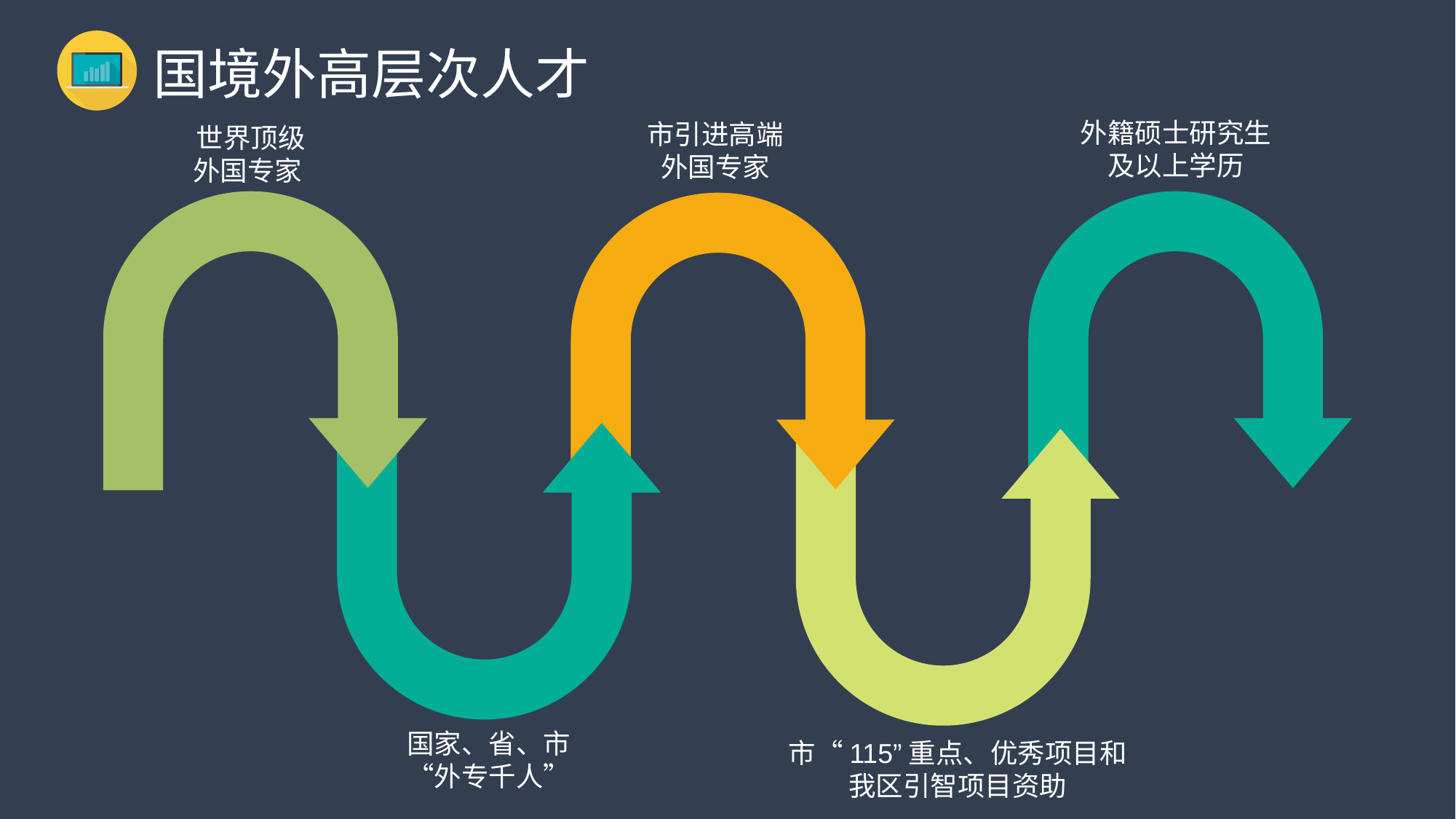

国境外高层次人才
外籍硕士研究生及以上学历
市引进高端外国专家
世界顶级外国专家

国家、省、市“外专千人”
市“115”重点、优秀项目和我区引智项目资助